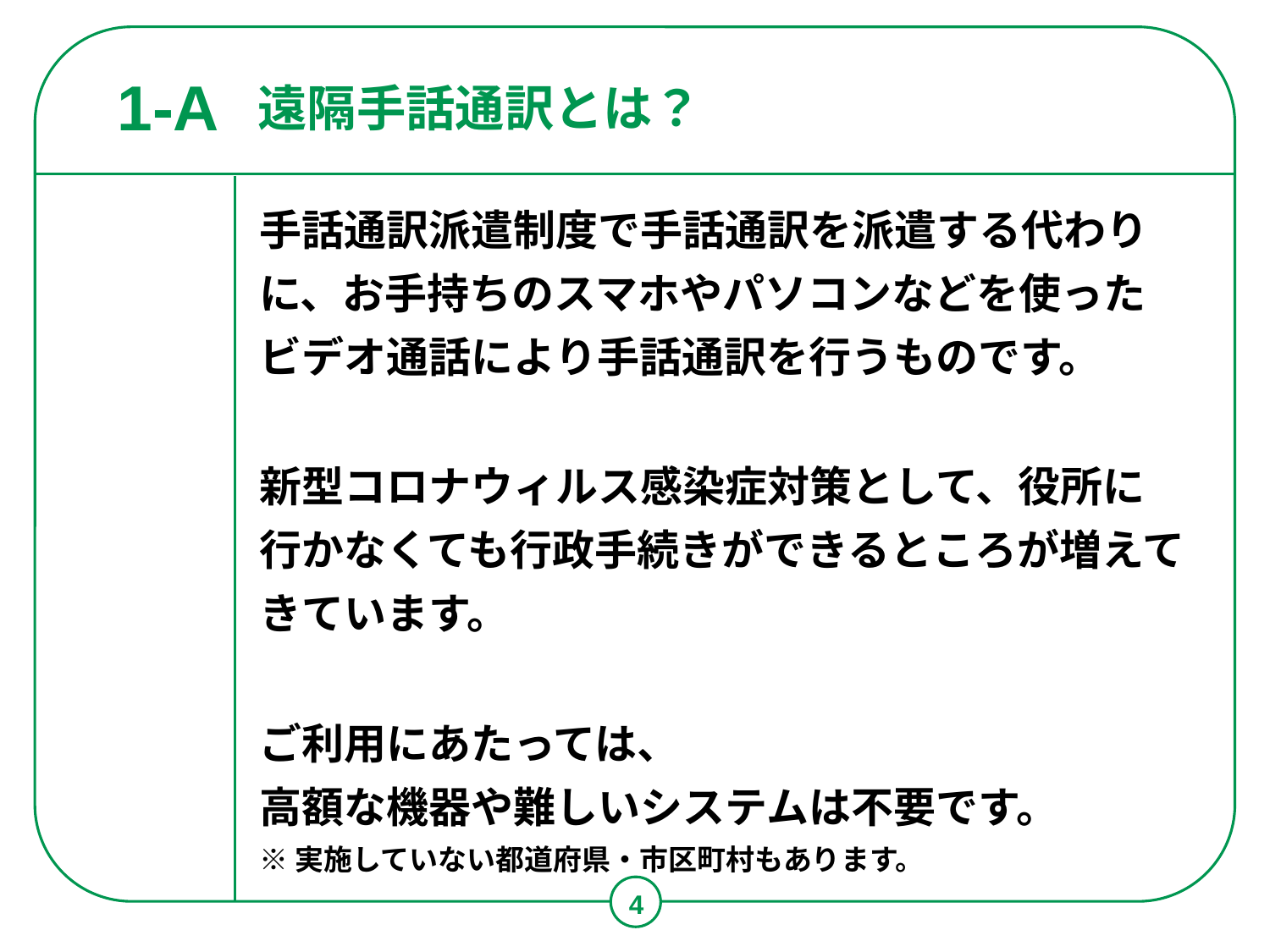

遠隔手話通訳とは？
1-A
手話通訳派遣制度で手話通訳を派遣する代わりに、お手持ちのスマホやパソコンなどを使ったビデオ通話により手話通訳を行うものです。

新型コロナウィルス感染症対策として、役所に行かなくても行政手続きができるところが増えてきています。

ご利用にあたっては、
高額な機器や難しいシステムは不要です。
※実施していない都道府県・市区町村もあります。